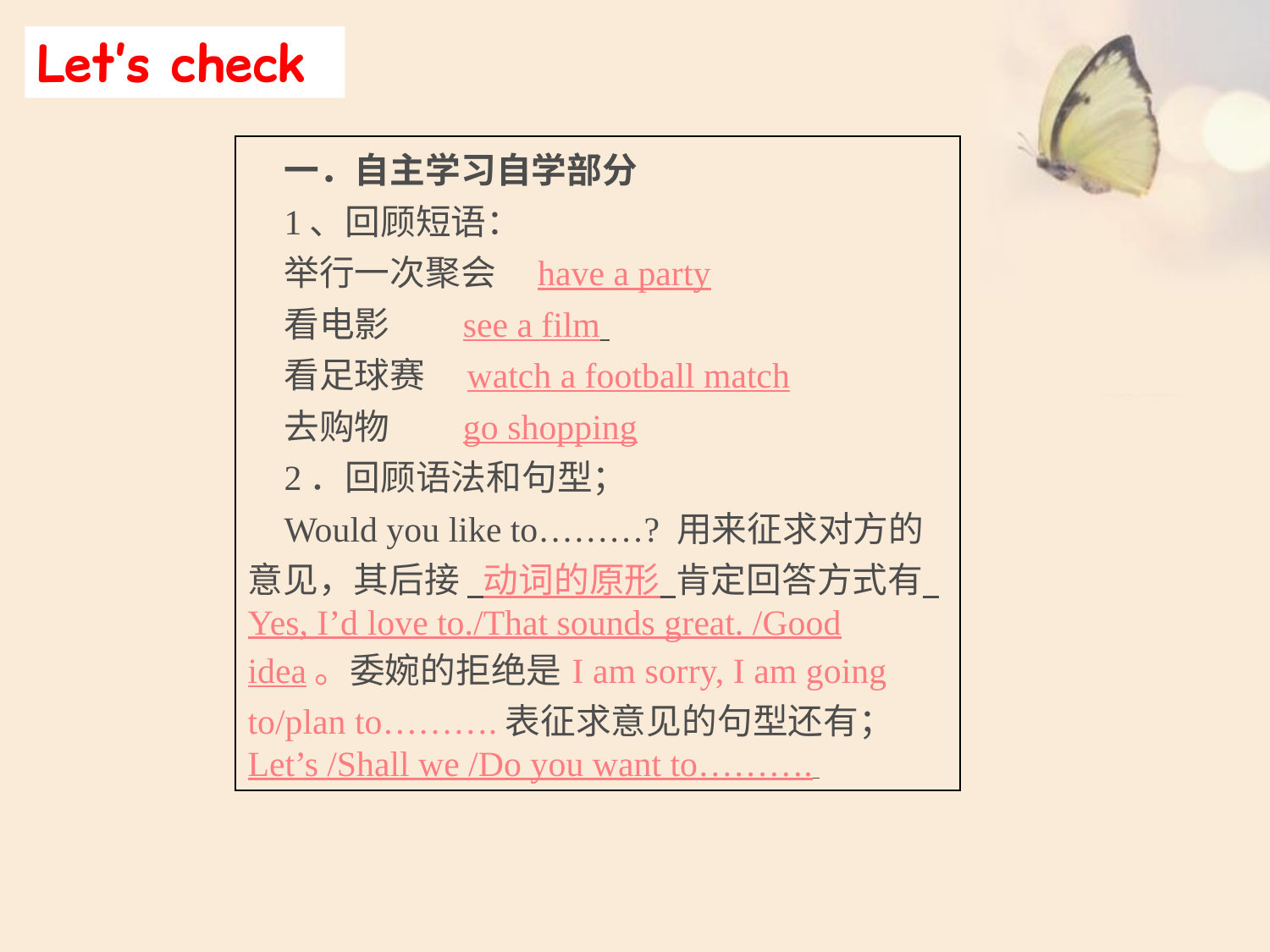

Let’s check
| 一．自主学习自学部分 1、回顾短语： 举行一次聚会 have a party 看电影 see a film 看足球赛 watch a football match 去购物 go shopping 2．回顾语法和句型； Would you like to………? 用来征求对方的意见，其后接 动词的原形 肯定回答方式有 Yes, I’d love to./That sounds great. /Good idea。委婉的拒绝是I am sorry, I am going to/plan to……….表征求意见的句型还有；Let’s /Shall we /Do you want to………. |
| --- |